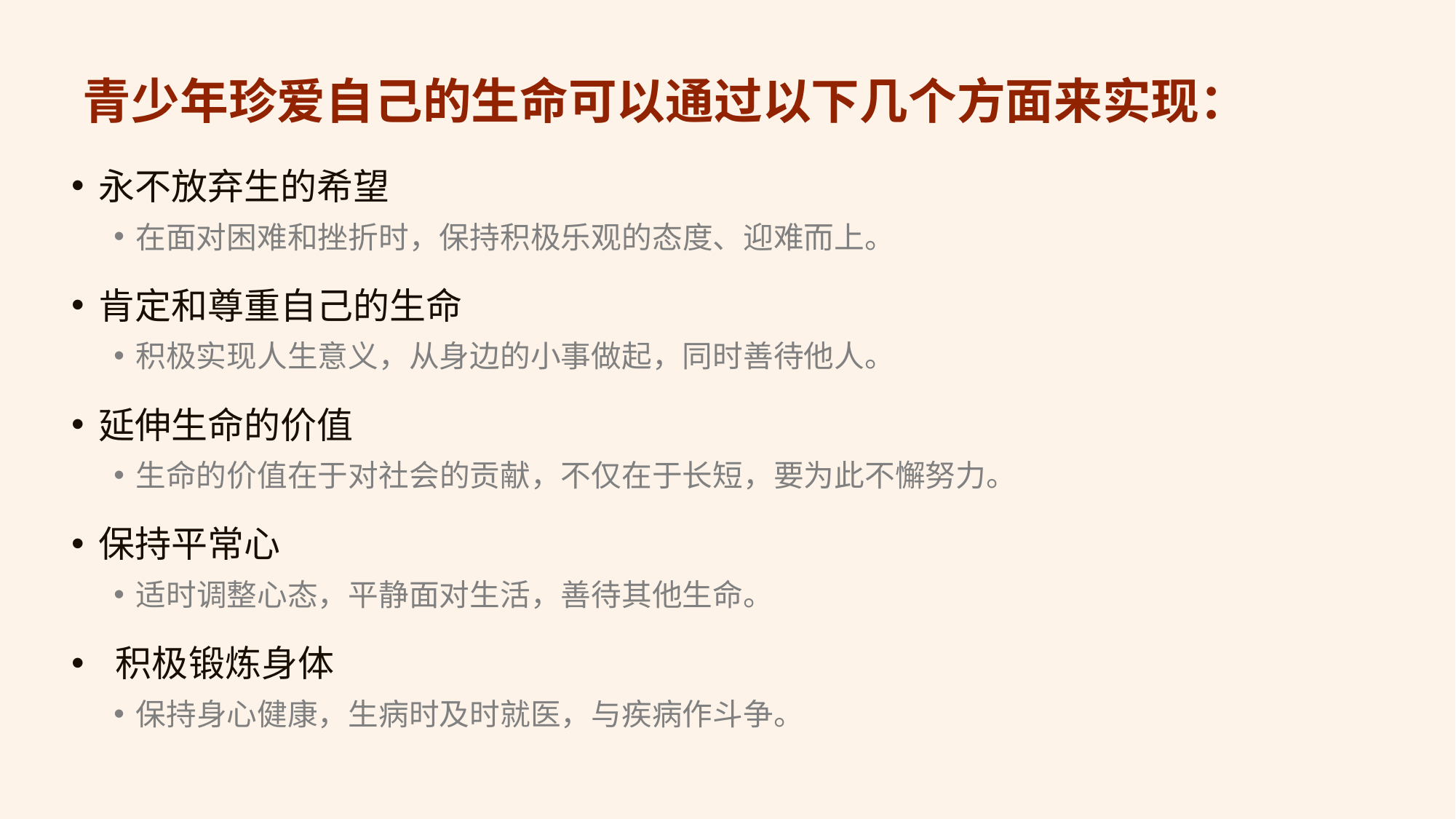

# 青少年珍爱自己的生命可以通过以下几个方面来实现：
永不放弃生的希望
在面对困难和挫折时，保持积极乐观的态度、迎难而上。
肯定和尊重自己的生命
积极实现人生意义，从身边的小事做起，同时善待他人。
延伸生命的价值
生命的价值在于对社会的贡献，不仅在于长短，要为此不懈努力。
保持平常心
适时调整心态，平静面对生活，善待其他生命。
 积极锻炼身体
保持身心健康，生病时及时就医，与疾病作斗争。